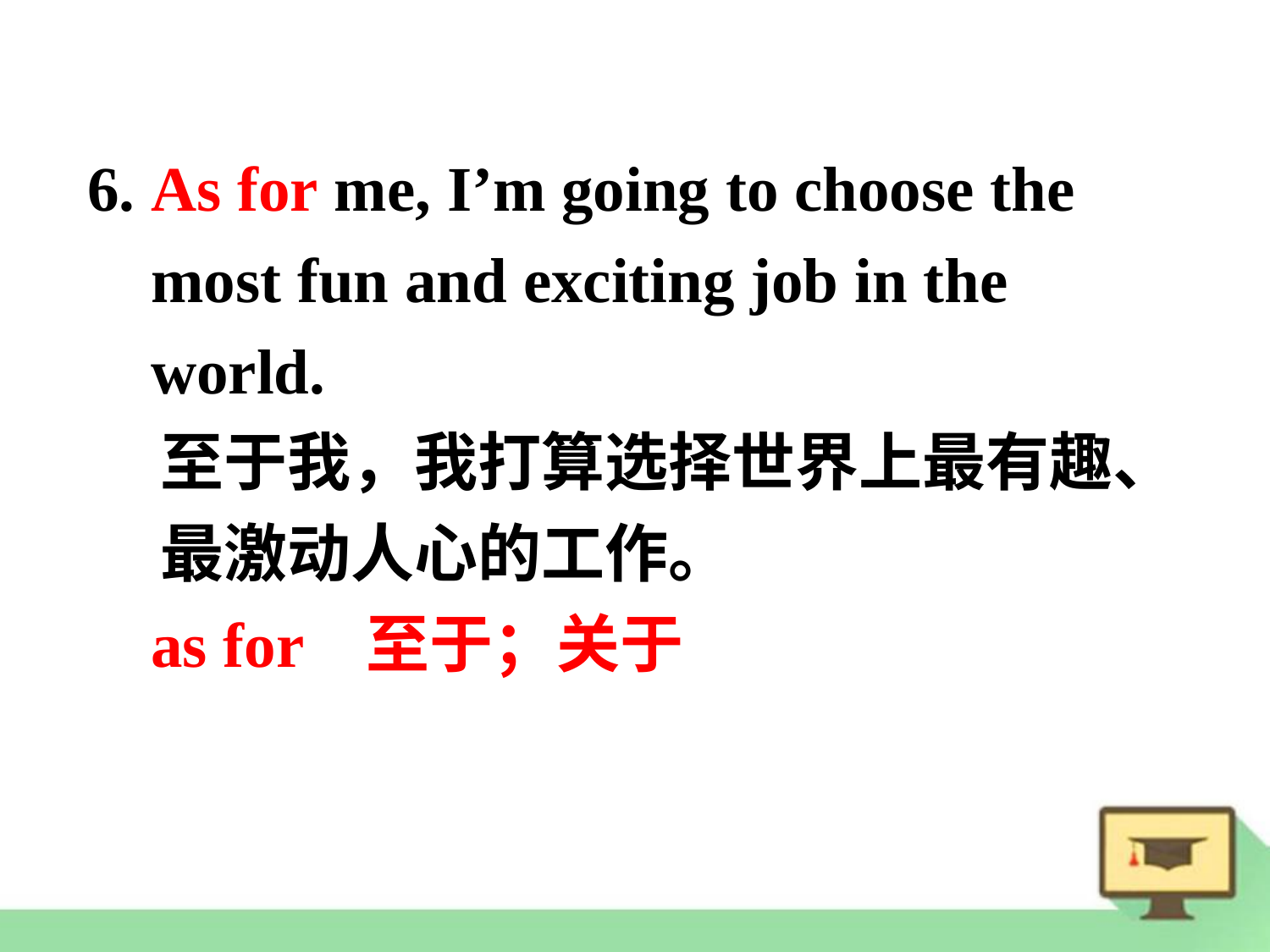

6. As for me, I’m going to choose the
    most fun and exciting job in the
    world.
    至于我，我打算选择世界上最有趣、
    最激动人心的工作。
    as for   至于；关于